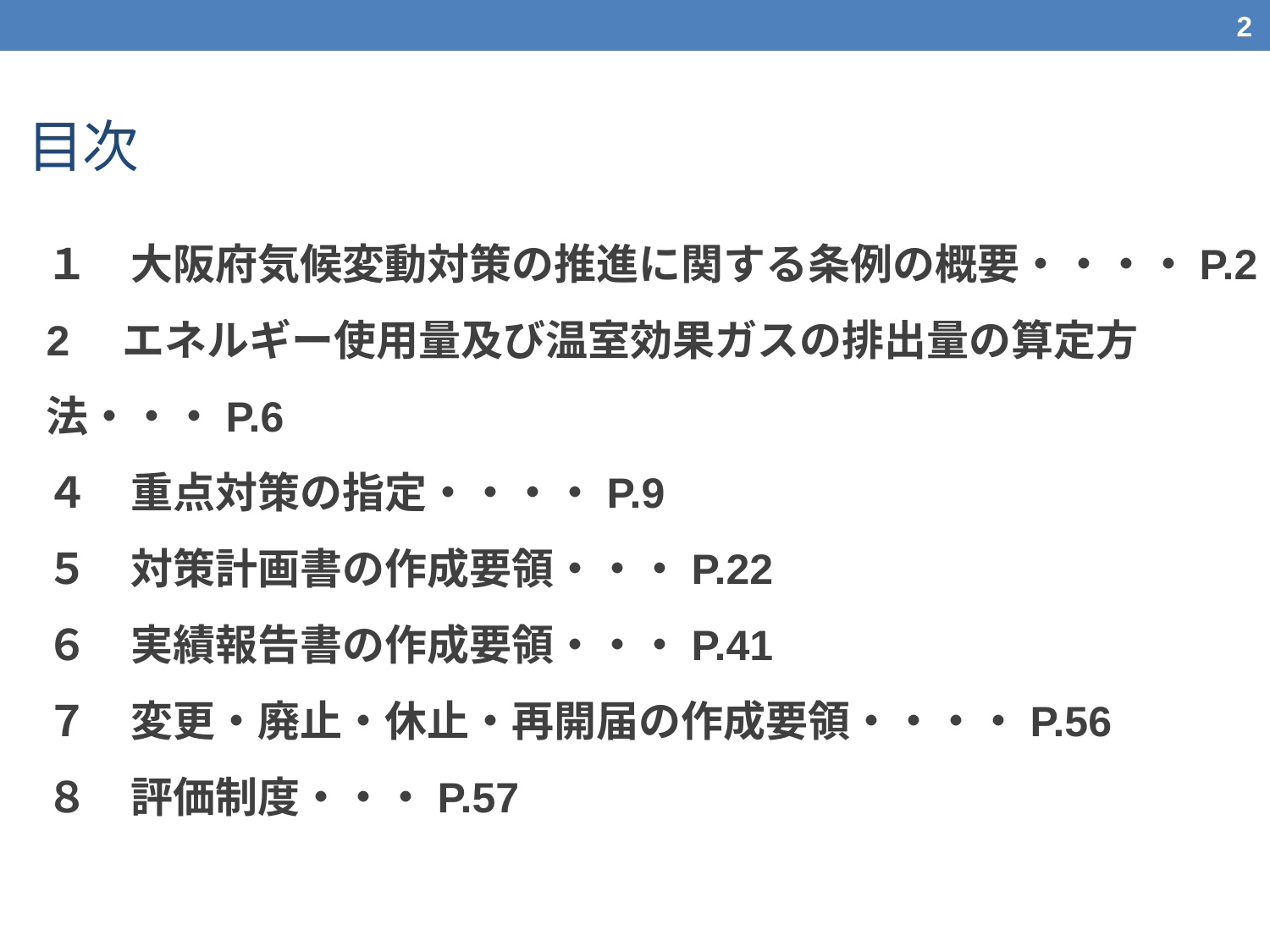

2
目次
１　大阪府気候変動対策の推進に関する条例の概要・・・・P.2
2　エネルギー使用量及び温室効果ガスの排出量の算定方法・・・P.6
４　重点対策の指定・・・・P.9
５　対策計画書の作成要領・・・P.22
６　実績報告書の作成要領・・・P.41
７　変更・廃止・休止・再開届の作成要領・・・・P.56
８　評価制度・・・P.57